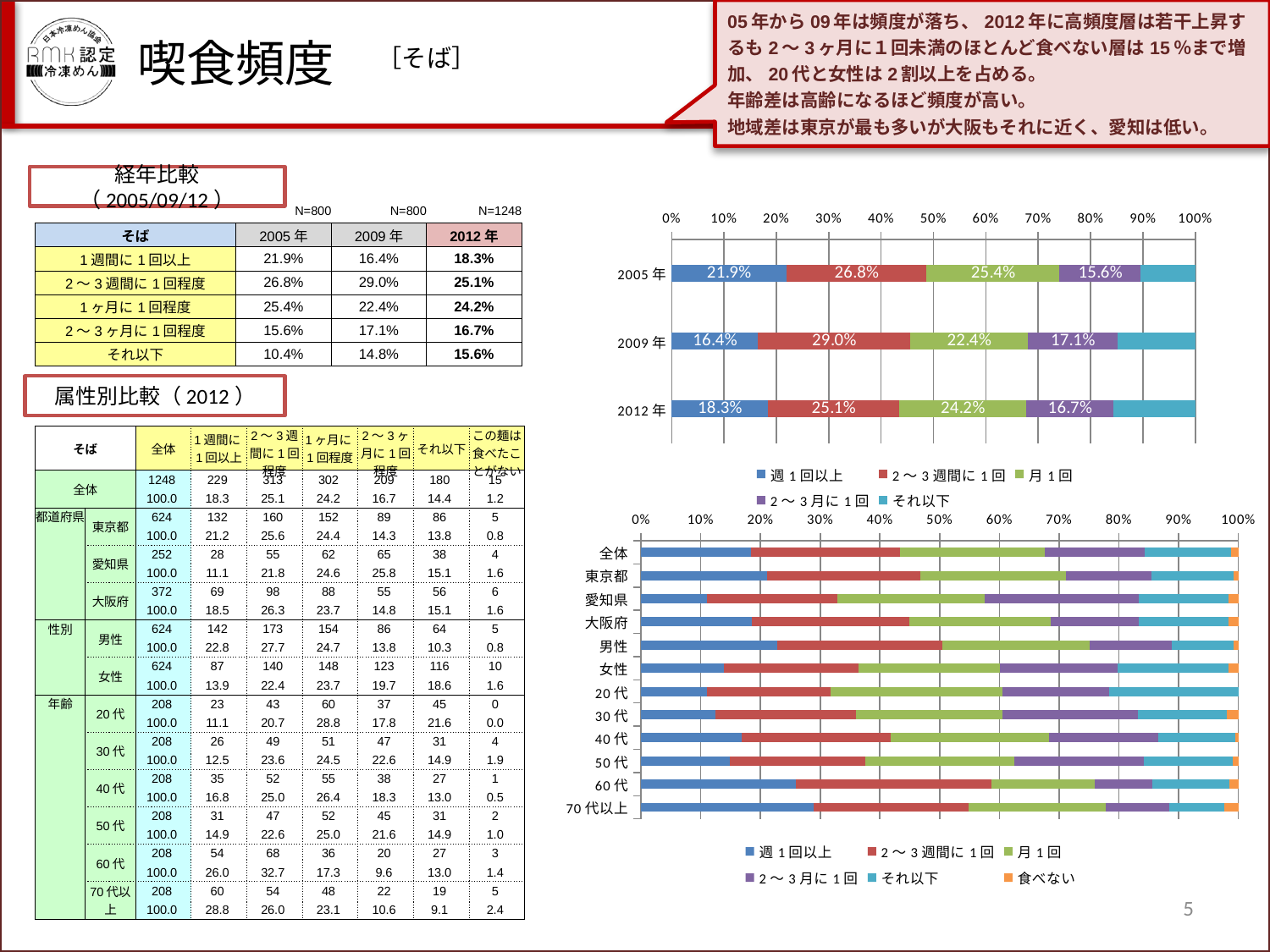

05年から09年は頻度が落ち、2012年に高頻度層は若干上昇するも2～3ヶ月に１回未満のほとんど食べない層は15％まで増加、20代と女性は2割以上を占める。
年齢差は高齢になるほど頻度が高い。
地域差は東京が最も多いが大阪もそれに近く、愛知は低い。
喫食頻度
［そば］
経年比較（2005/09/12）
|  | N=800 | N=800 | N=1248 |
| --- | --- | --- | --- |
| そば | 2005年 | 2009年 | 2012年 |
| 1週間に1回以上 | 21.9% | 16.4% | 18.3% |
| 2～3週間に1回程度 | 26.8% | 29.0% | 25.1% |
| 1ヶ月に1回程度 | 25.4% | 22.4% | 24.2% |
| 2～3ヶ月に1回程度 | 15.6% | 17.1% | 16.7% |
| それ以下 | 10.4% | 14.8% | 15.6% |

### Chart

| Category | 週1回以上 | 2～3週間に1回 | 月1回 | 2～3月に1回 | それ以下 |
|---|---|---|---|---|---|
| 2005年 | 0.21900000000000025 | 0.268 | 0.254 | 0.15600000000000025 | 0.10400000000000002 |
| 2009年 | 0.164 | 0.2900000000000003 | 0.224 | 0.171 | 0.14800000000000021 |
| 2012年 | 0.18300000000000022 | 0.251 | 0.24200000000000021 | 0.167 | 0.15600000000000025 |
属性別比較（2012）
| そば |  | 全体 | 1週間に1回以上 | 2～3週間に1回程度 | 1ヶ月に1回程度 | 2～3ヶ月に1回程度 | それ以下 | この麺は食べたことがない |
| --- | --- | --- | --- | --- | --- | --- | --- | --- |
| 全体 |  | 1248 | 229 | 313 | 302 | 209 | 180 | 15 |
|  |  | 100.0 | 18.3 | 25.1 | 24.2 | 16.7 | 14.4 | 1.2 |
| 都道府県 | 東京都 | 624 | 132 | 160 | 152 | 89 | 86 | 5 |
|  |  | 100.0 | 21.2 | 25.6 | 24.4 | 14.3 | 13.8 | 0.8 |
|  | 愛知県 | 252 | 28 | 55 | 62 | 65 | 38 | 4 |
|  |  | 100.0 | 11.1 | 21.8 | 24.6 | 25.8 | 15.1 | 1.6 |
|  | 大阪府 | 372 | 69 | 98 | 88 | 55 | 56 | 6 |
|  |  | 100.0 | 18.5 | 26.3 | 23.7 | 14.8 | 15.1 | 1.6 |
| 性別 | 男性 | 624 | 142 | 173 | 154 | 86 | 64 | 5 |
|  |  | 100.0 | 22.8 | 27.7 | 24.7 | 13.8 | 10.3 | 0.8 |
|  | 女性 | 624 | 87 | 140 | 148 | 123 | 116 | 10 |
|  |  | 100.0 | 13.9 | 22.4 | 23.7 | 19.7 | 18.6 | 1.6 |
| 年齢 | 20代 | 208 | 23 | 43 | 60 | 37 | 45 | 0 |
|  |  | 100.0 | 11.1 | 20.7 | 28.8 | 17.8 | 21.6 | 0.0 |
|  | 30代 | 208 | 26 | 49 | 51 | 47 | 31 | 4 |
|  |  | 100.0 | 12.5 | 23.6 | 24.5 | 22.6 | 14.9 | 1.9 |
|  | 40代 | 208 | 35 | 52 | 55 | 38 | 27 | 1 |
|  |  | 100.0 | 16.8 | 25.0 | 26.4 | 18.3 | 13.0 | 0.5 |
|  | 50代 | 208 | 31 | 47 | 52 | 45 | 31 | 2 |
|  |  | 100.0 | 14.9 | 22.6 | 25.0 | 21.6 | 14.9 | 1.0 |
|  | 60代 | 208 | 54 | 68 | 36 | 20 | 27 | 3 |
|  |  | 100.0 | 26.0 | 32.7 | 17.3 | 9.6 | 13.0 | 1.4 |
|  | 70代以上 | 208 | 60 | 54 | 48 | 22 | 19 | 5 |
|  |  | 100.0 | 28.8 | 26.0 | 23.1 | 10.6 | 9.1 | 2.4 |

### Chart

| Category | 週1回以上 | 2～3週間に1回 | 月1回 | 2～3月に1回 | それ以下 | 食べない |
|---|---|---|---|---|---|---|
| 全体 | 18.349358974358974 | 25.08012820512819 | 24.19871794871794 | 16.746794871794865 | 14.423076923076922 | 1.2019230769230766 |
| 東京都 | 21.15384615384616 | 25.64102564102564 | 24.358974358974358 | 14.262820512820516 | 13.782051282051283 | 0.801282051282051 |
| 愛知県 | 11.111111111111105 | 21.825396825396826 | 24.6031746031746 | 25.793650793650798 | 15.079365079365079 | 1.5873015873015872 |
| 大阪府 | 18.54838709677419 | 26.344086021505376 | 23.65591397849463 | 14.784946236559144 | 15.053763440860216 | 1.6129032258064515 |
| 男性 | 22.756410256410252 | 27.724358974358974 | 24.67948717948719 | 13.782051282051283 | 10.256410256410259 | 0.801282051282051 |
| 女性 | 13.942307692307697 | 22.435897435897438 | 23.717948717948726 | 19.711538461538467 | 18.589743589743573 | 1.602564102564102 |
| 20代 | 11.05769230769231 | 20.67307692307693 | 28.846153846153836 | 17.788461538461526 | 21.63461538461539 | 0.0 |
| 30代 | 12.5 | 23.557692307692307 | 24.519230769230774 | 22.59615384615384 | 14.903846153846157 | 1.9230769230769238 |
| 40代 | 16.82692307692307 | 25.0 | 26.442307692307683 | 18.269230769230766 | 12.980769230769239 | 0.4807692307692308 |
| 50代 | 14.903846153846157 | 22.59615384615384 | 25.0 | 21.63461538461539 | 14.903846153846157 | 0.9615384615384617 |
| 60代 | 25.961538461538463 | 32.69230769230769 | 17.307692307692307 | 9.615384615384622 | 12.980769230769239 | 1.4423076923076916 |
| 70代以上 | 28.846153846153836 | 25.961538461538463 | 23.07692307692307 | 10.576923076923077 | 9.13461538461538 | 2.4038461538461537 |
5